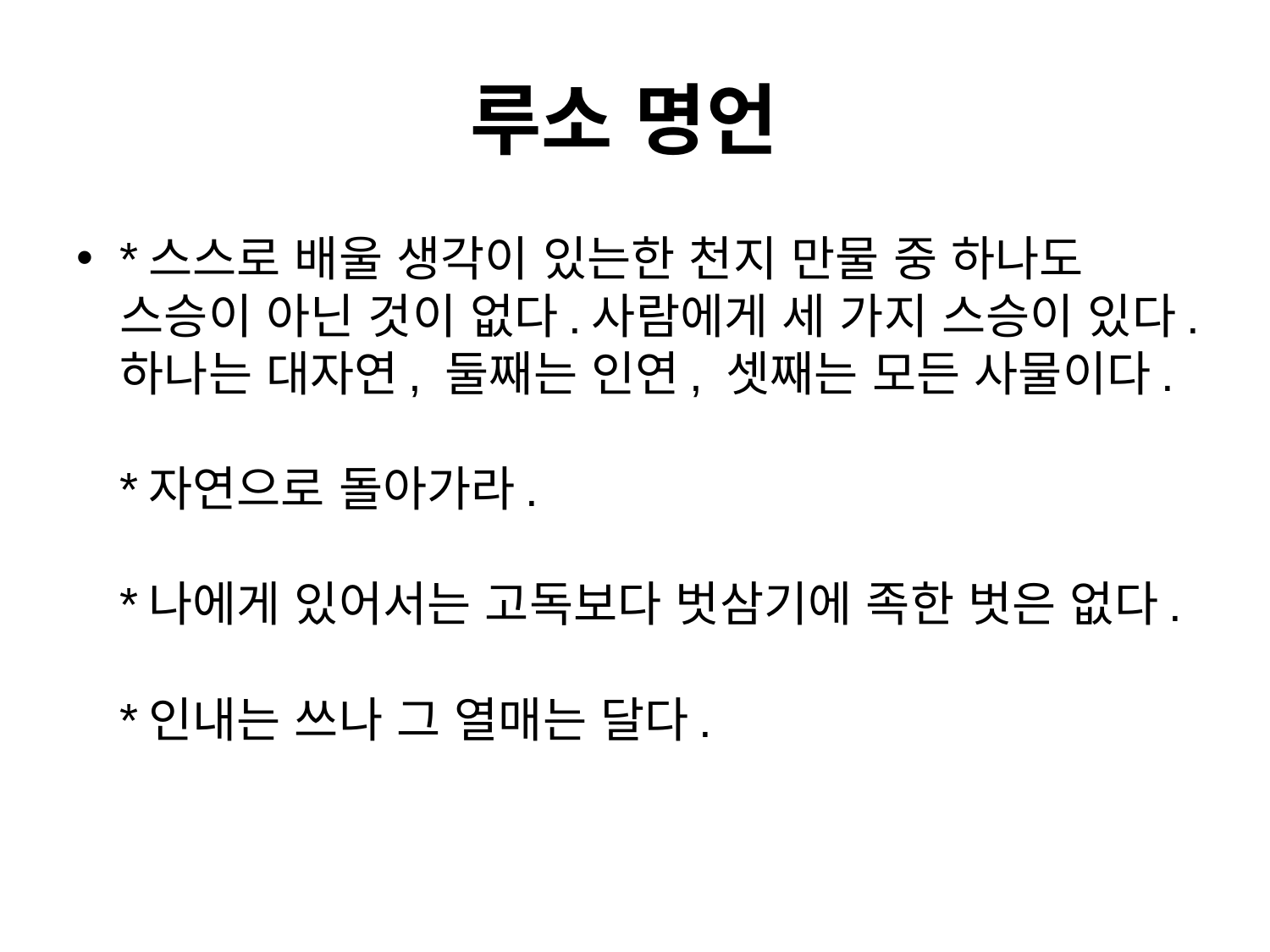

# 루소 명언
*스스로 배울 생각이 있는한 천지 만물 중 하나도 스승이 아닌 것이 없다.사람에게 세 가지 스승이 있다.하나는 대자연, 둘째는 인연, 셋째는 모든 사물이다.
*자연으로 돌아가라.
*나에게 있어서는 고독보다 벗삼기에 족한 벗은 없다.
*인내는 쓰나 그 열매는 달다.